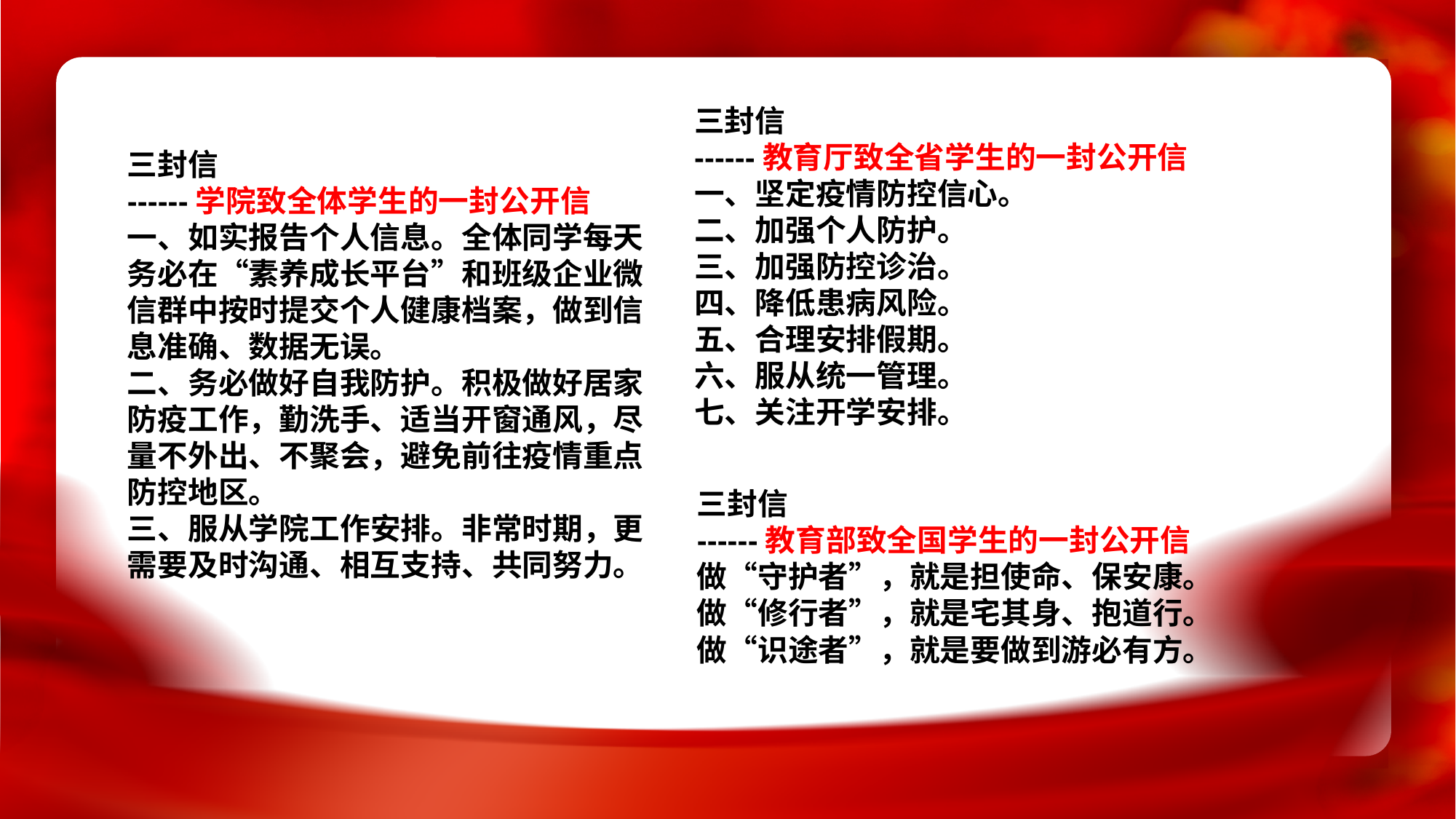

三封信
------教育厅致全省学生的一封公开信
一、坚定疫情防控信心。
二、加强个人防护。
三、加强防控诊治。
四、降低患病风险。
五、合理安排假期。
六、服从统一管理。
七、关注开学安排。

三封信
------学院致全体学生的一封公开信
一、如实报告个人信息。全体同学每天务必在“素养成长平台”和班级企业微信群中按时提交个人健康档案，做到信息准确、数据无误。
二、务必做好自我防护。积极做好居家防疫工作，勤洗手、适当开窗通风，尽量不外出、不聚会，避免前往疫情重点防控地区。
三、服从学院工作安排。非常时期，更需要及时沟通、相互支持、共同努力。
三封信
------教育部致全国学生的一封公开信
做“守护者”，就是担使命、保安康。
做“修行者”，就是宅其身、抱道行。
做“识途者”，就是要做到游必有方。